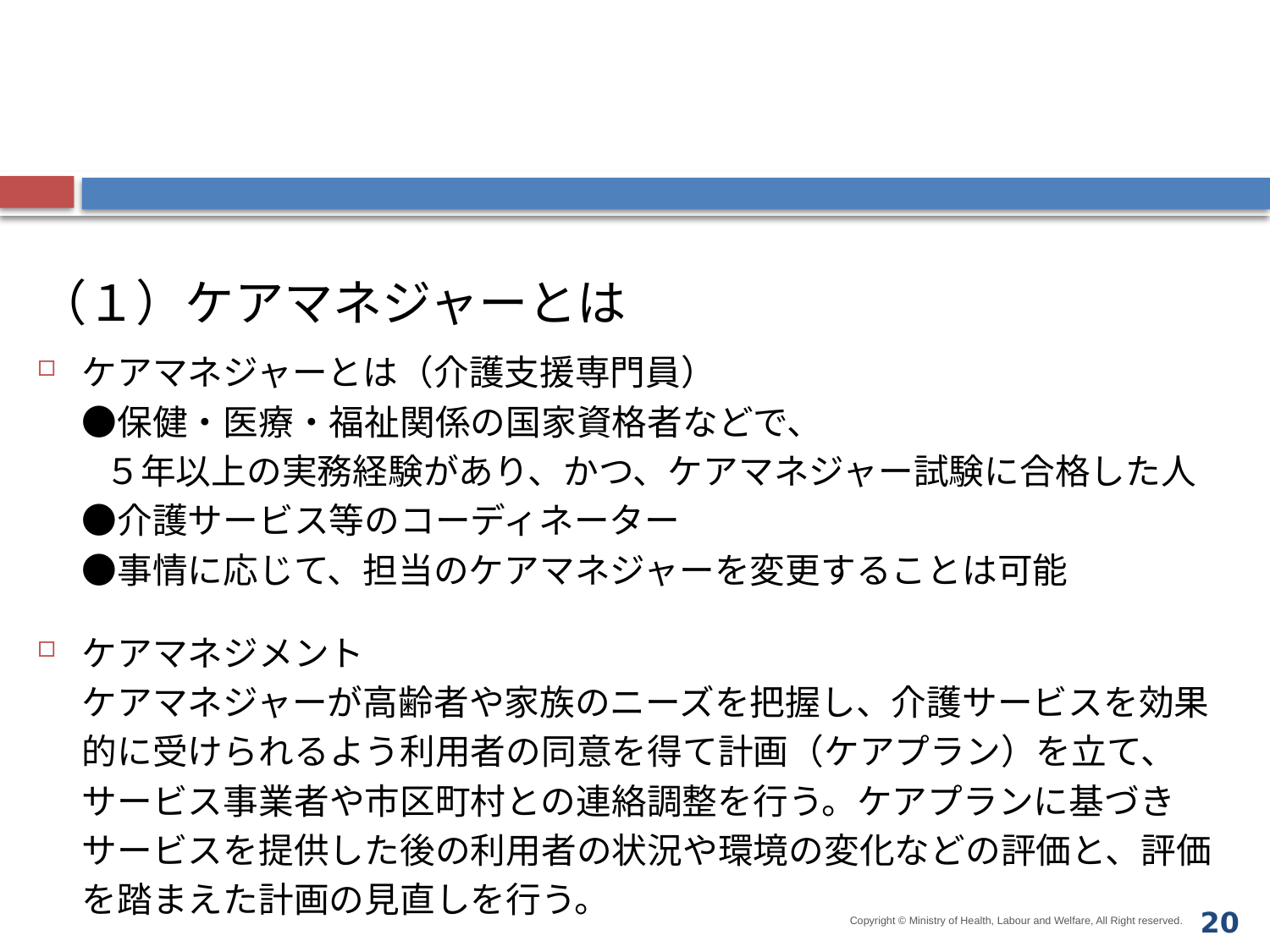

#
（１）ケアマネジャーとは
ケアマネジャーとは（介護支援専門員）
●保健・医療・福祉関係の国家資格者などで、
   ５年以上の実務経験があり、かつ、ケアマネジャー試験に合格した人
●介護サービス等のコーディネーター
●事情に応じて、担当のケアマネジャーを変更することは可能
ケアマネジメント
ケアマネジャーが高齢者や家族のニーズを把握し、介護サービスを効果的に受けられるよう利用者の同意を得て計画（ケアプラン）を立て、サービス事業者や市区町村との連絡調整を行う。ケアプランに基づきサービスを提供した後の利用者の状況や環境の変化などの評価と、評価を踏まえた計画の見直しを行う。
20